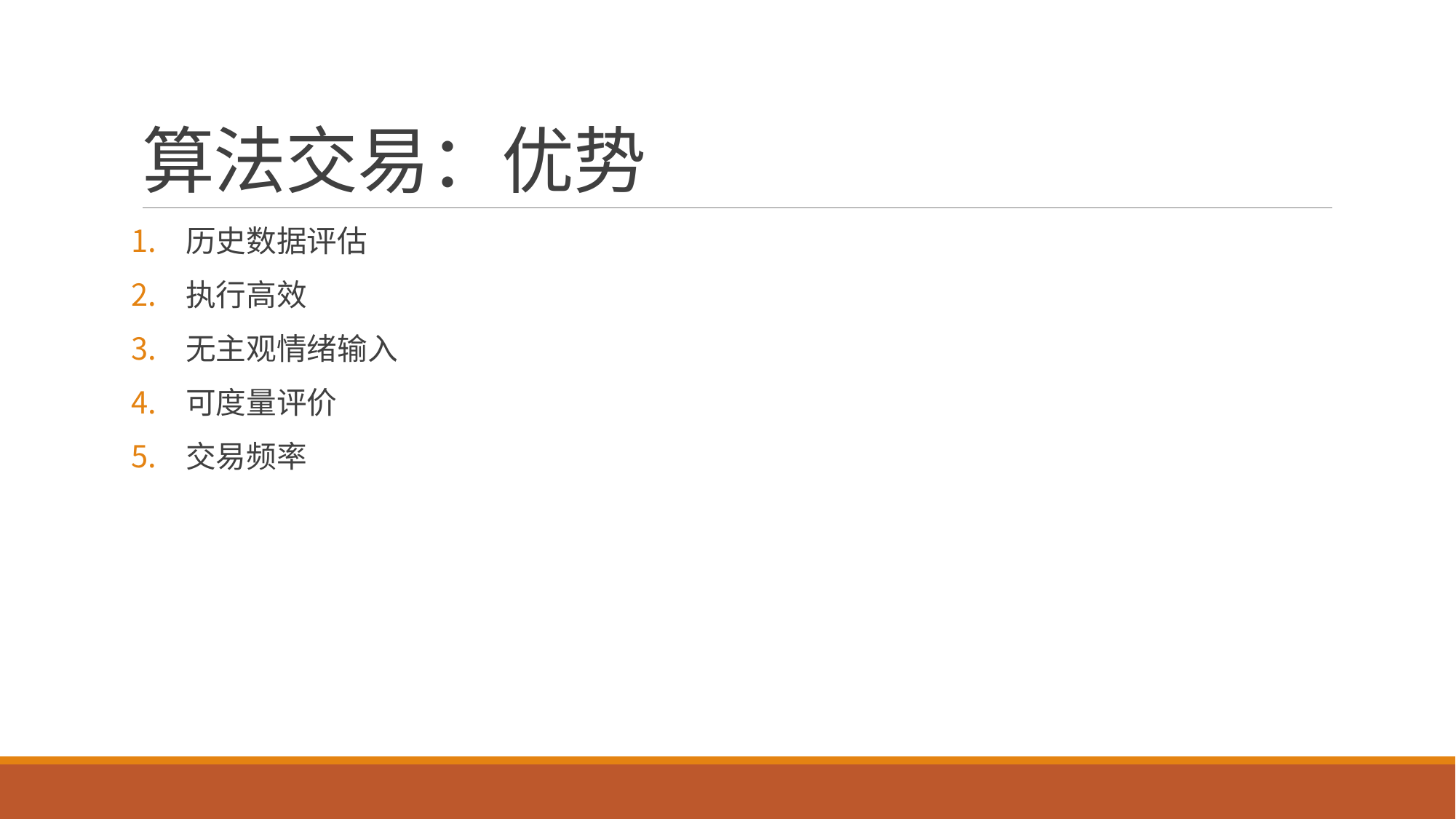

# 算法交易：优势
历史数据评估
执行高效
无主观情绪输入
可度量评价
交易频率